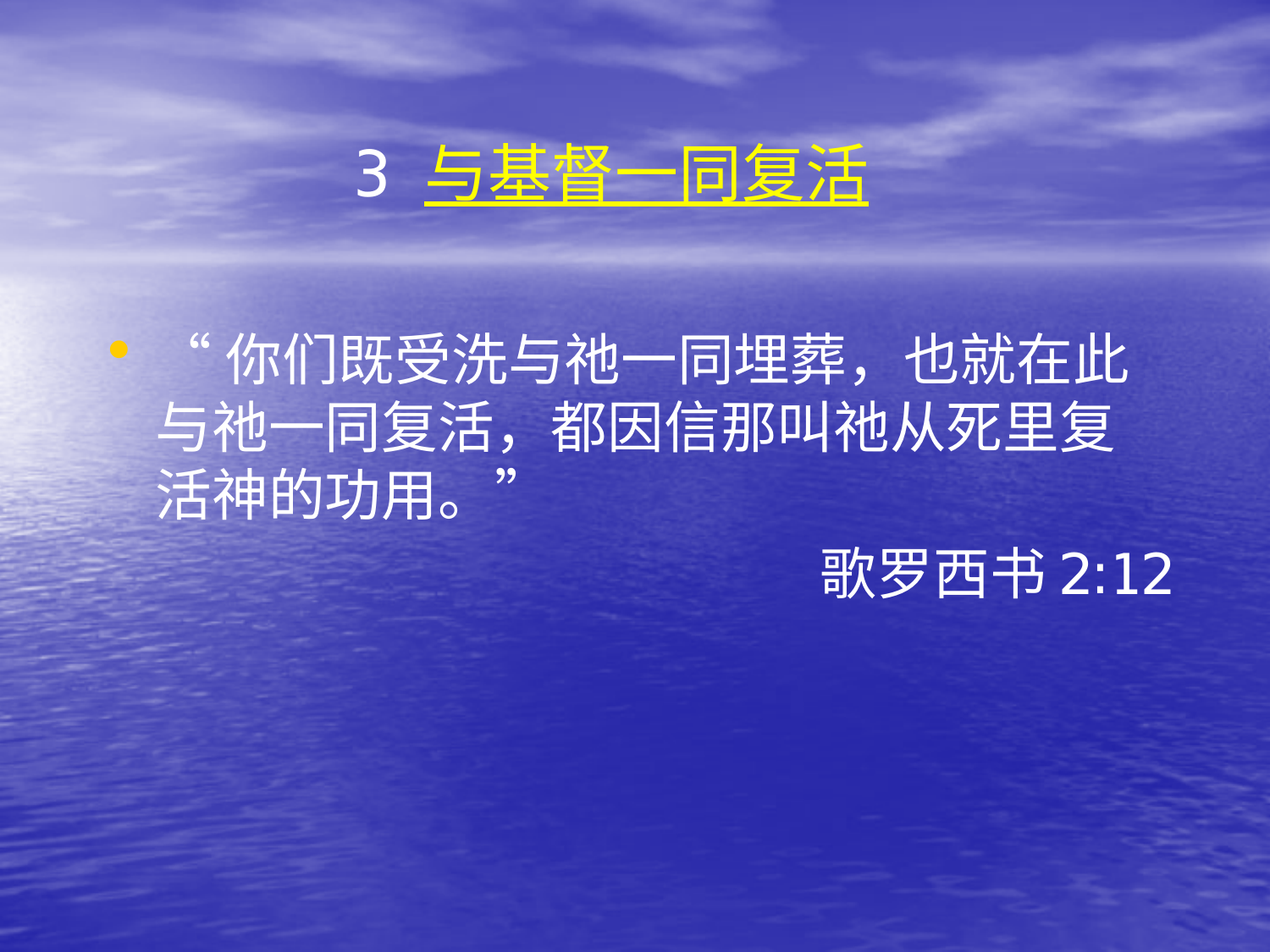

3 与基督一同复活
“你们既受洗与祂一同埋葬，也就在此与祂一同复活，都因信那叫祂从死里复活神的功用。”
歌罗西书2:12